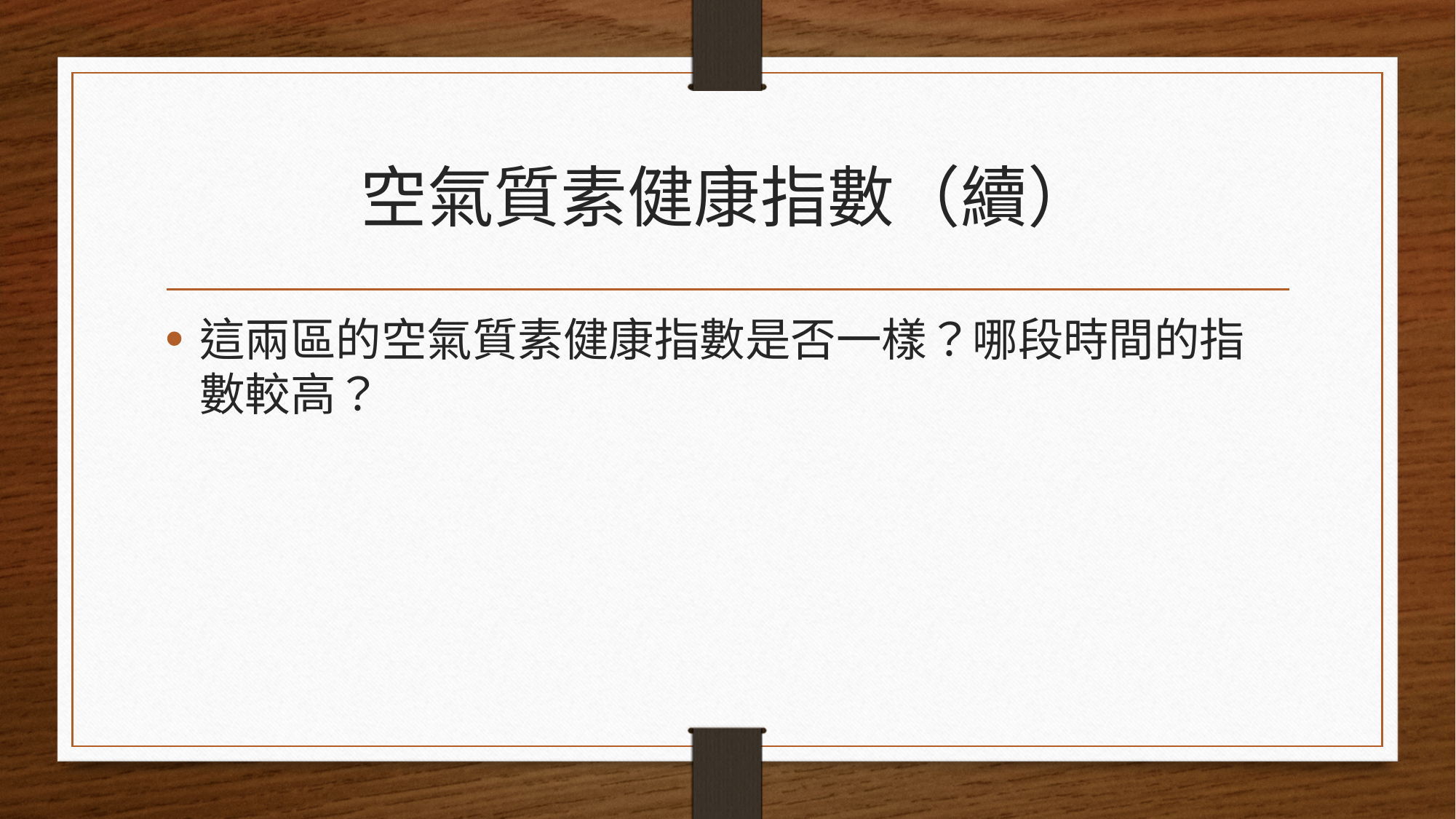

# 空氣質素健康指數（續）
這兩區的空氣質素健康指數是否一樣？哪段時間的指數較高？